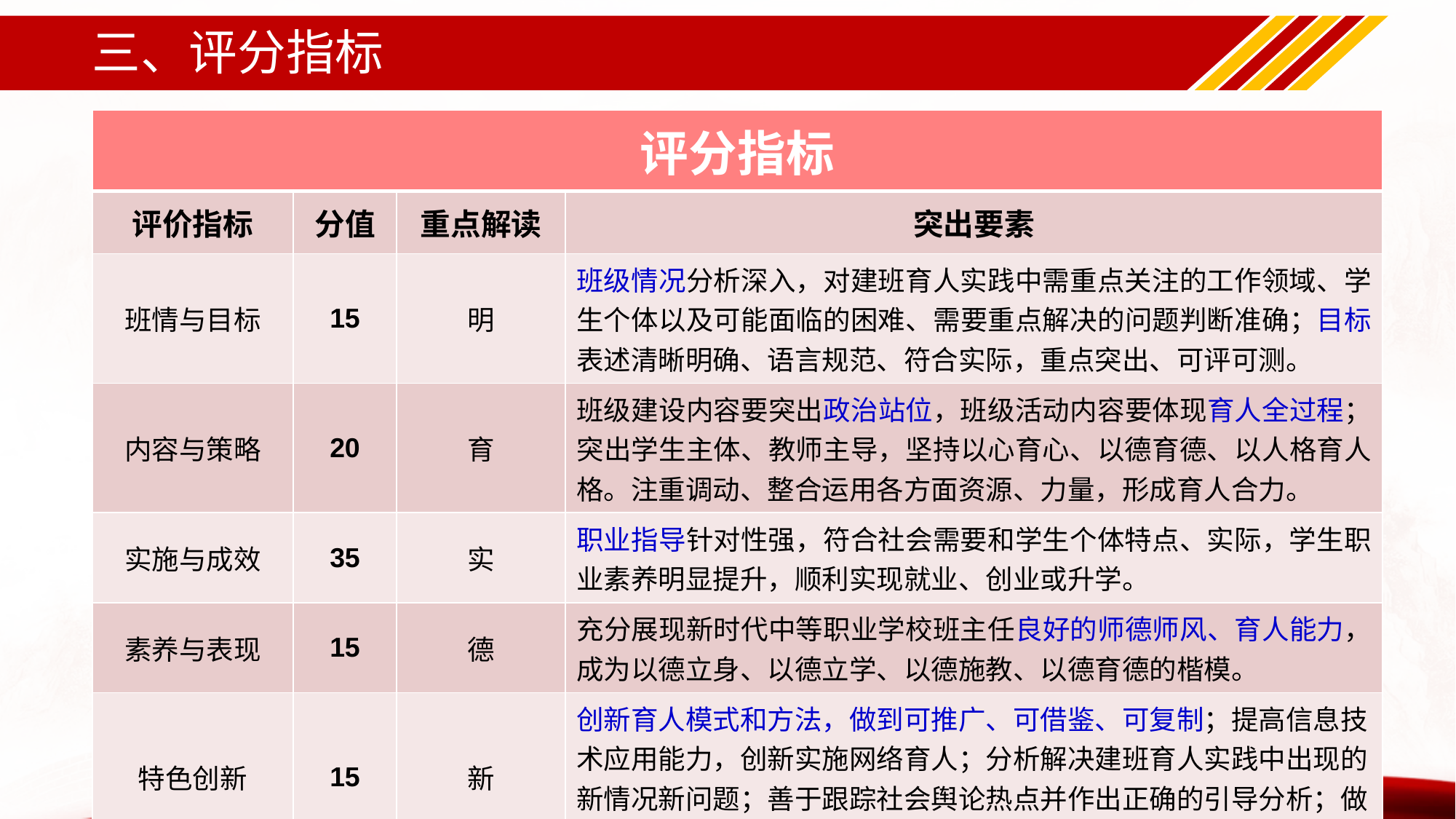

# 三、评分指标
| 评分指标 |  |  |  |
| --- | --- | --- | --- |
| 评价指标 | 分值 | 重点解读 | 突出要素 |
| 班情与目标 | 15 | 明 | 班级情况分析深入，对建班育人实践中需重点关注的工作领域、学生个体以及可能面临的困难、需要重点解决的问题判断准确；目标表述清晰明确、语言规范、符合实际，重点突出、可评可测。 |
| 内容与策略 | 20 | 育 | 班级建设内容要突出政治站位，班级活动内容要体现育人全过程；突出学生主体、教师主导，坚持以心育心、以德育德、以人格育人格。注重调动、整合运用各方面资源、力量，形成育人合力。 |
| 实施与成效 | 35 | 实 | 职业指导针对性强，符合社会需要和学生个体特点、实际，学生职业素养明显提升，顺利实现就业、创业或升学。 |
| 素养与表现 | 15 | 德 | 充分展现新时代中等职业学校班主任良好的师德师风、育人能力，成为以德立身、以德立学、以德施教、以德育德的楷模。 |
| 特色创新 | 15 | 新 | 创新育人模式和方法，做到可推广、可借鉴、可复制；提高信息技术应用能力，创新实施网络育人；分析解决建班育人实践中出现的新情况新问题；善于跟踪社会舆论热点并作出正确的引导分析；做好特殊条件下的班级管理、沟通联络、学生关怀。 |